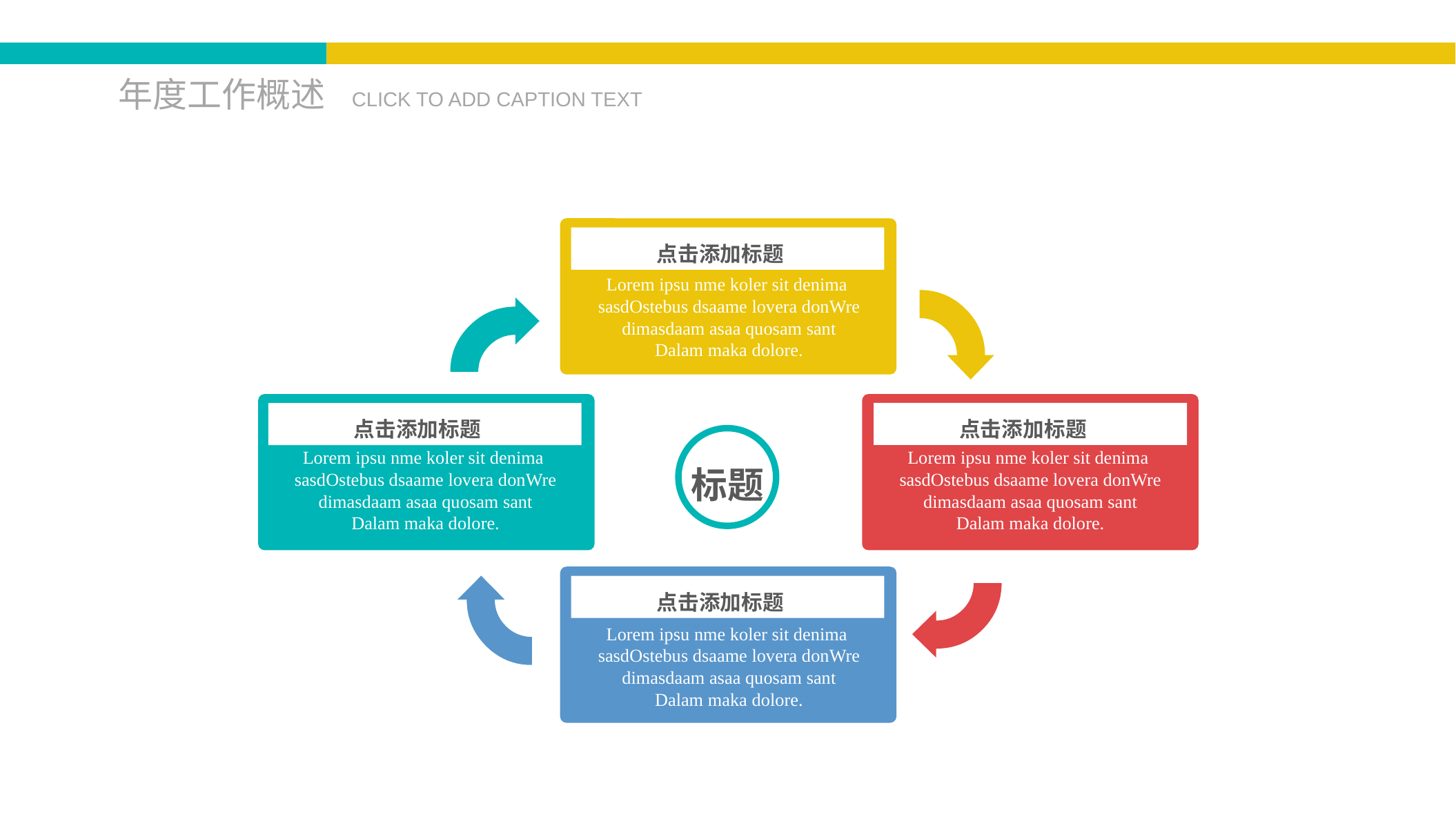

年度工作概述
CLICK TO ADD CAPTION TEXT

点击添加标题

Lorem ipsu nme koler sit denima  sasdOstebus dsaame lovera donWre dimasdaam asaa quosam sant
Dalam maka dolore.

点击添加标题

Lorem ipsu nme koler sit denima  sasdOstebus dsaame lovera donWre dimasdaam asaa quosam sant
Dalam maka dolore.

点击添加标题

Lorem ipsu nme koler sit denima  sasdOstebus dsaame lovera donWre dimasdaam asaa quosam sant
Dalam maka dolore.

标题

点击添加标题

Lorem ipsu nme koler sit denima  sasdOstebus dsaame lovera donWre dimasdaam asaa quosam sant
Dalam maka dolore.